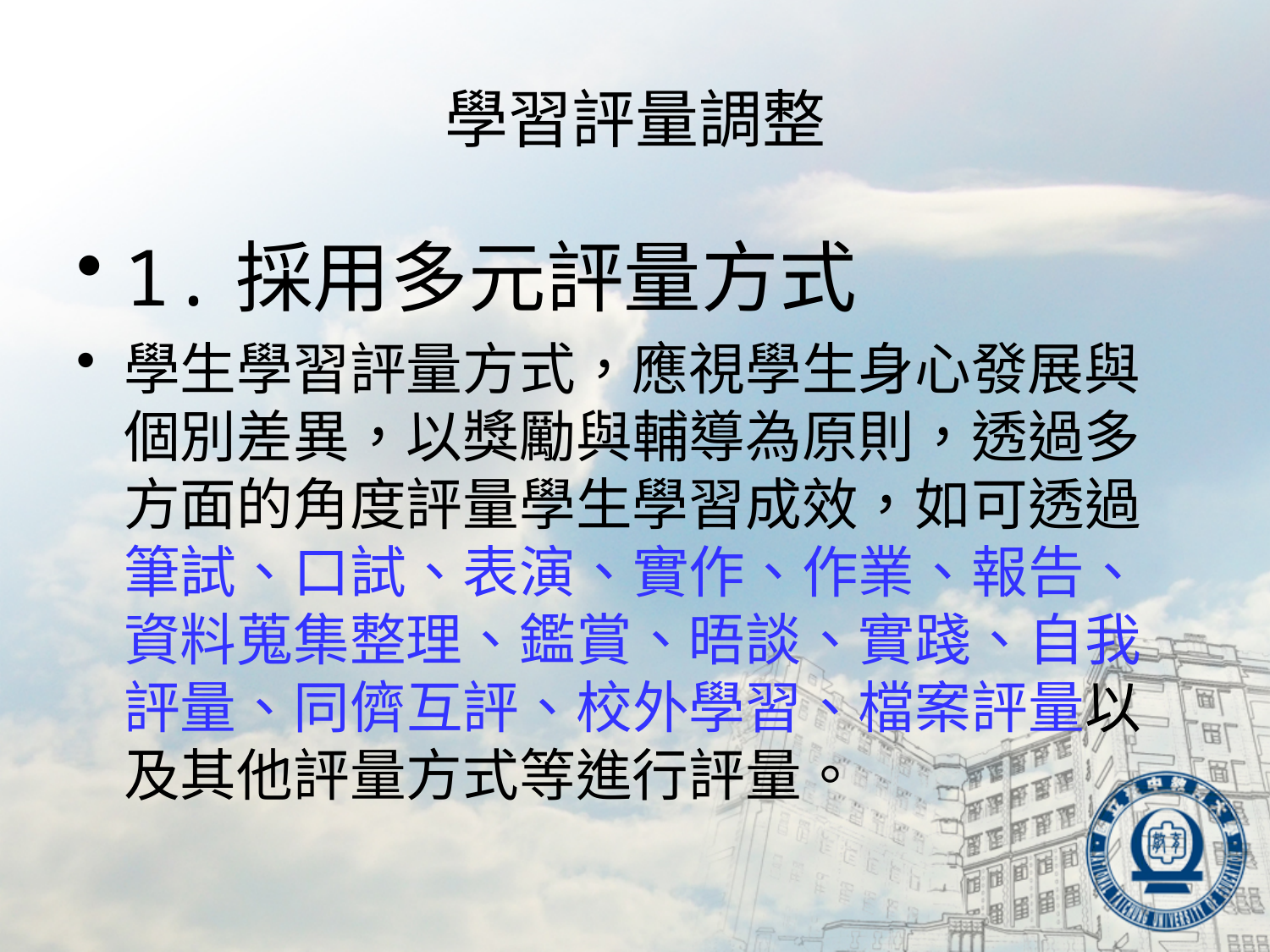

# 學習評量調整
1.採用多元評量方式
學生學習評量方式，應視學生身心發展與個別差異，以獎勵與輔導為原則，透過多方面的角度評量學生學習成效，如可透過筆試、口試、表演、實作、作業、報告、資料蒐集整理、鑑賞、晤談、實踐、自我評量、同儕互評、校外學習、檔案評量以及其他評量方式等進行評量。